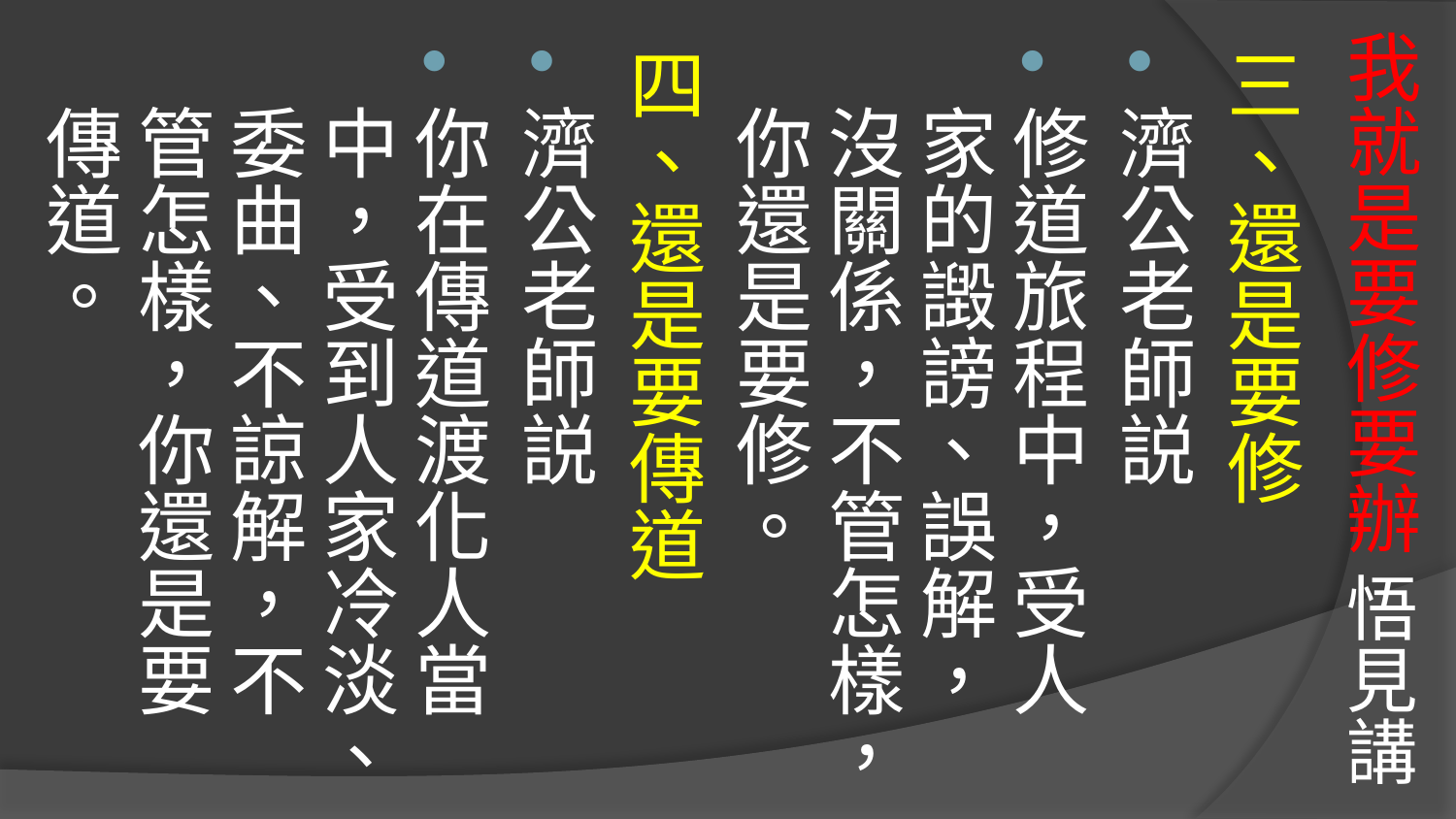

# 我就是要修要辦 悟見講
三、還是要修
濟公老師説
修道旅程中，受人家的譭謗、誤解，沒關係，不管怎樣，你還是要修。
四、還是要傳道
濟公老師説
你在傳道渡化人當中，受到人家冷淡、委曲、不諒解，不管怎樣，你還是要傳道。